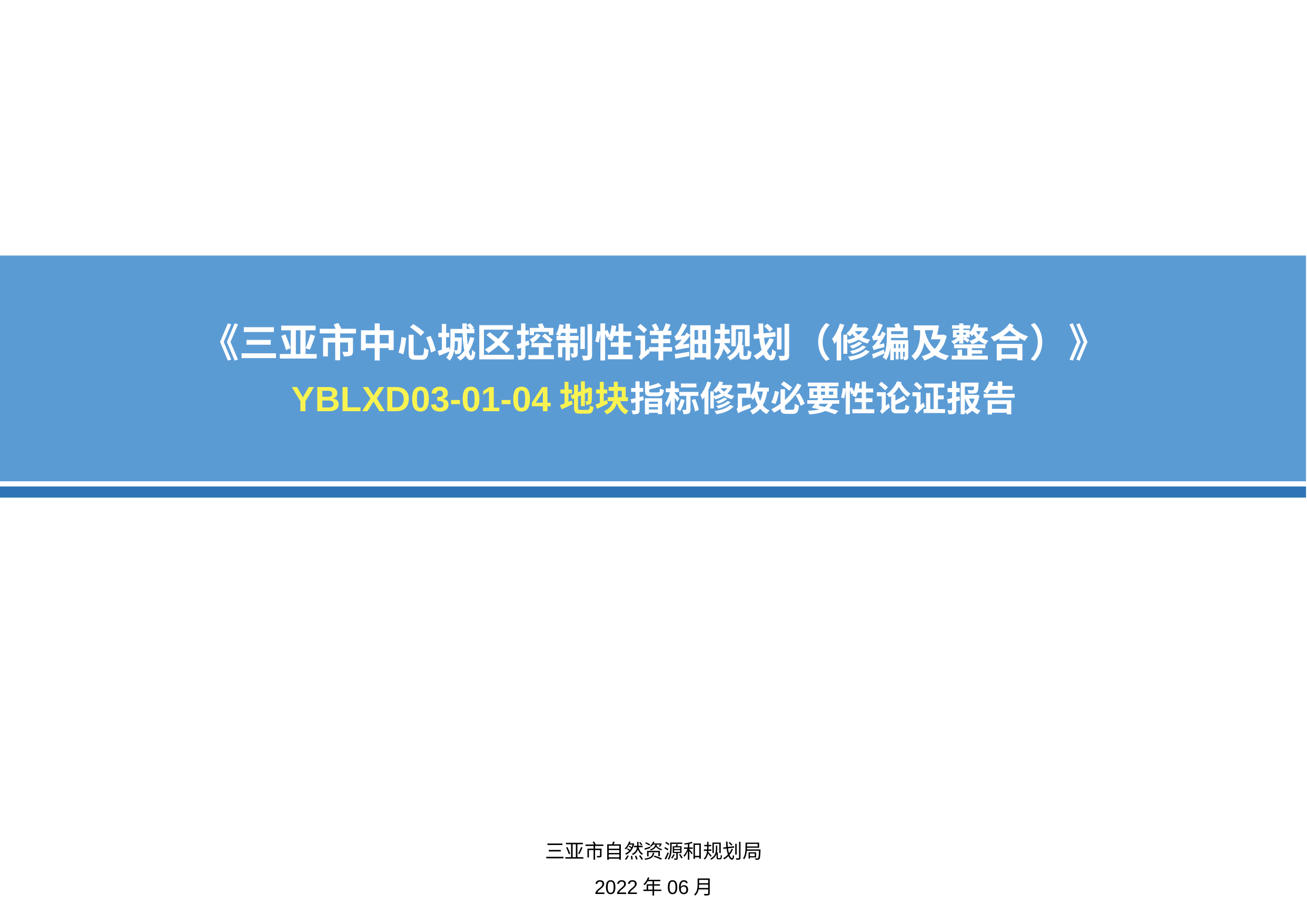

# 《三亚市中心城区控制性详细规划（修编及整合）》
YBLXD03-01-04地块指标修改必要性论证报告
三亚市自然资源和规划局
2022年06月